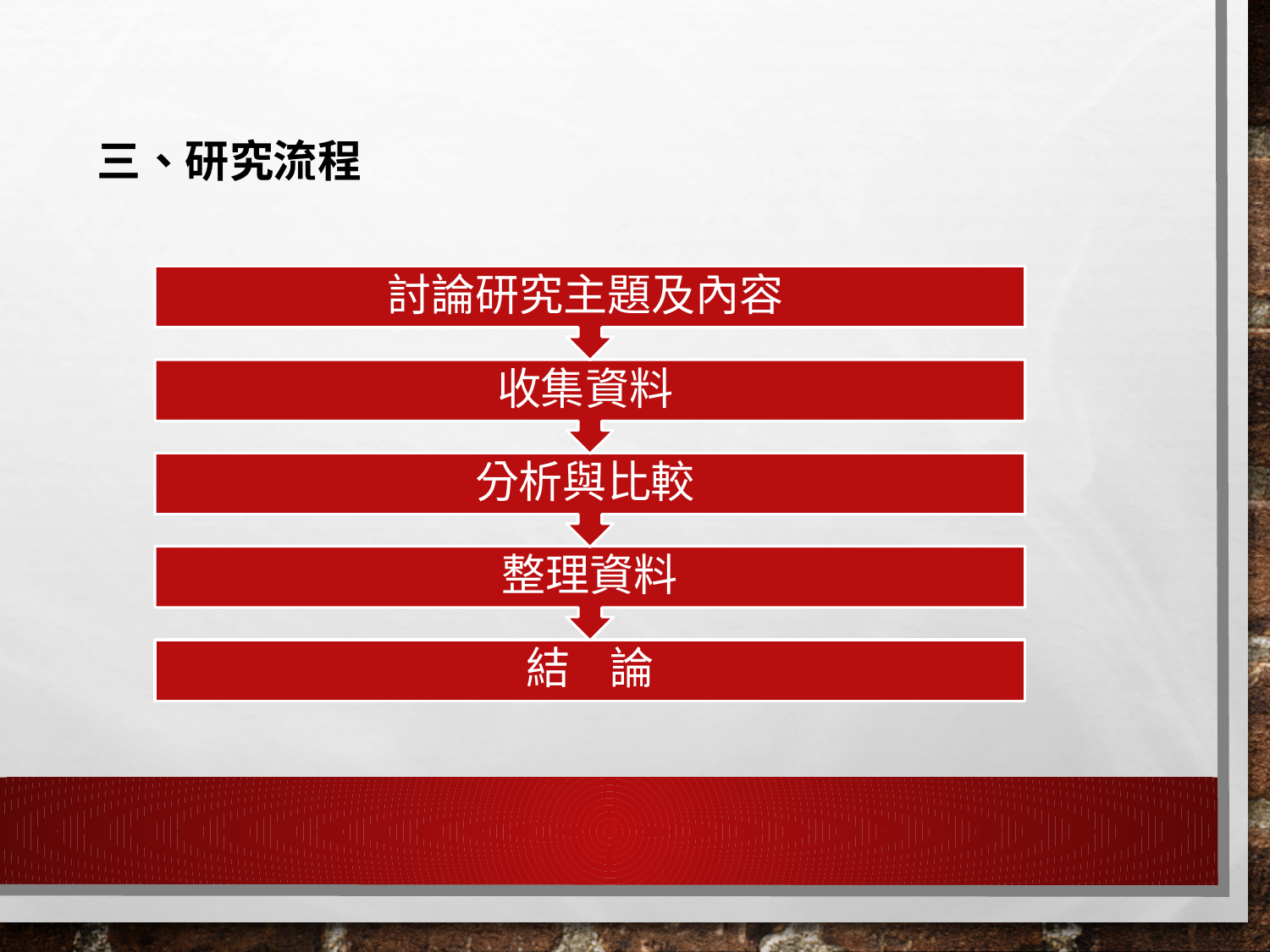

三、研究流程

結    論
整理資料
分析與比較
收集資料
討論研究主題及內容